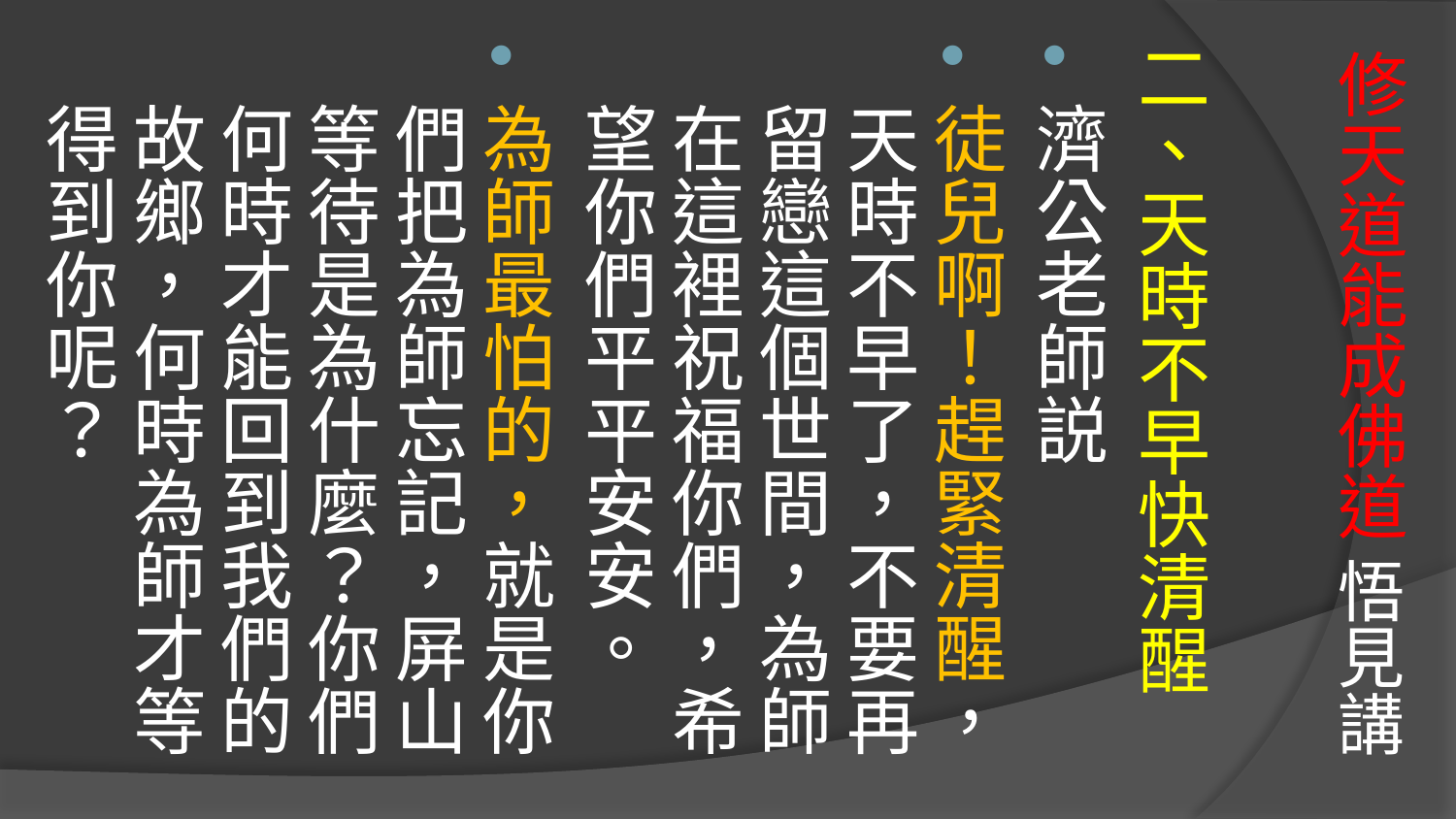

# 修天道能成佛道 悟見講
二、天時不早快清醒
濟公老師説
徒兒啊！趕緊清醒，天時不早了，不要再留戀這個世間，為師在這裡祝福你們，希望你們平平安安。
為師最怕的，就是你們把為師忘記，屏山等待是為什麼？你們何時才能回到我們的故鄉，何時為師才等得到你呢？